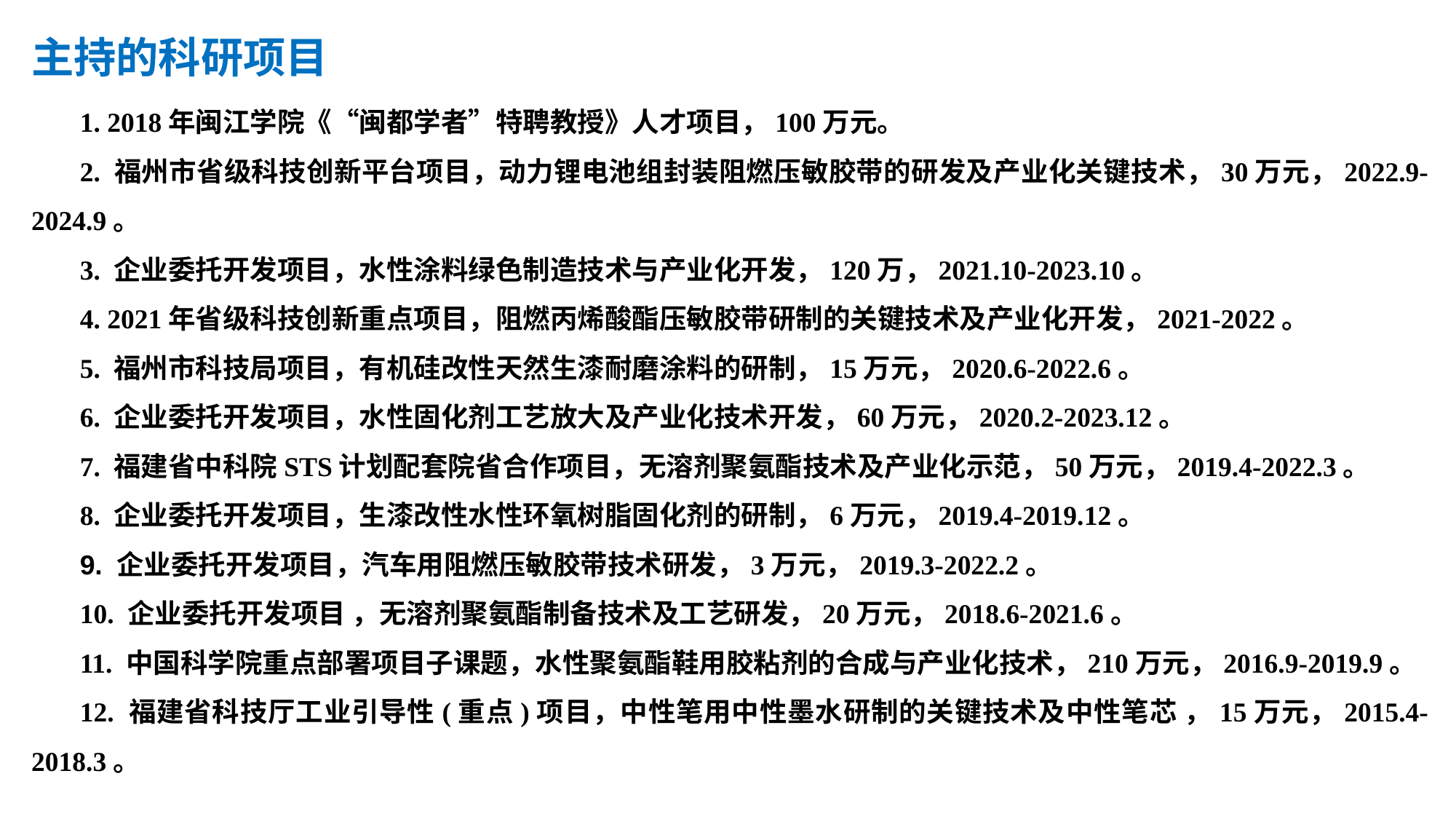

主持的科研项目
1. 2018年闽江学院《“闽都学者”特聘教授》人才项目，100万元。
2. 福州市省级科技创新平台项目，动力锂电池组封装阻燃压敏胶带的研发及产业化关键技术，30万元，2022.9-2024.9。
3. 企业委托开发项目，水性涂料绿色制造技术与产业化开发，120万，2021.10-2023.10。
4. 2021年省级科技创新重点项目，阻燃丙烯酸酯压敏胶带研制的关键技术及产业化开发，2021-2022。
5. 福州市科技局项目，有机硅改性天然生漆耐磨涂料的研制，15万元，2020.6-2022.6。
6. 企业委托开发项目，水性固化剂工艺放大及产业化技术开发，60万元，2020.2-2023.12。
7. 福建省中科院STS计划配套院省合作项目，无溶剂聚氨酯技术及产业化示范，50万元，2019.4-2022.3。
8. 企业委托开发项目，生漆改性水性环氧树脂固化剂的研制，6万元，2019.4-2019.12。
9. 企业委托开发项目，汽车用阻燃压敏胶带技术研发，3万元，2019.3-2022.2。
10. 企业委托开发项目 ，无溶剂聚氨酯制备技术及工艺研发，20万元，2018.6-2021.6。
11. 中国科学院重点部署项目子课题，水性聚氨酯鞋用胶粘剂的合成与产业化技术，210万元，2016.9-2019.9。
12. 福建省科技厅工业引导性(重点)项目，中性笔用中性墨水研制的关键技术及中性笔芯 ，15万元，2015.4-2018.3。